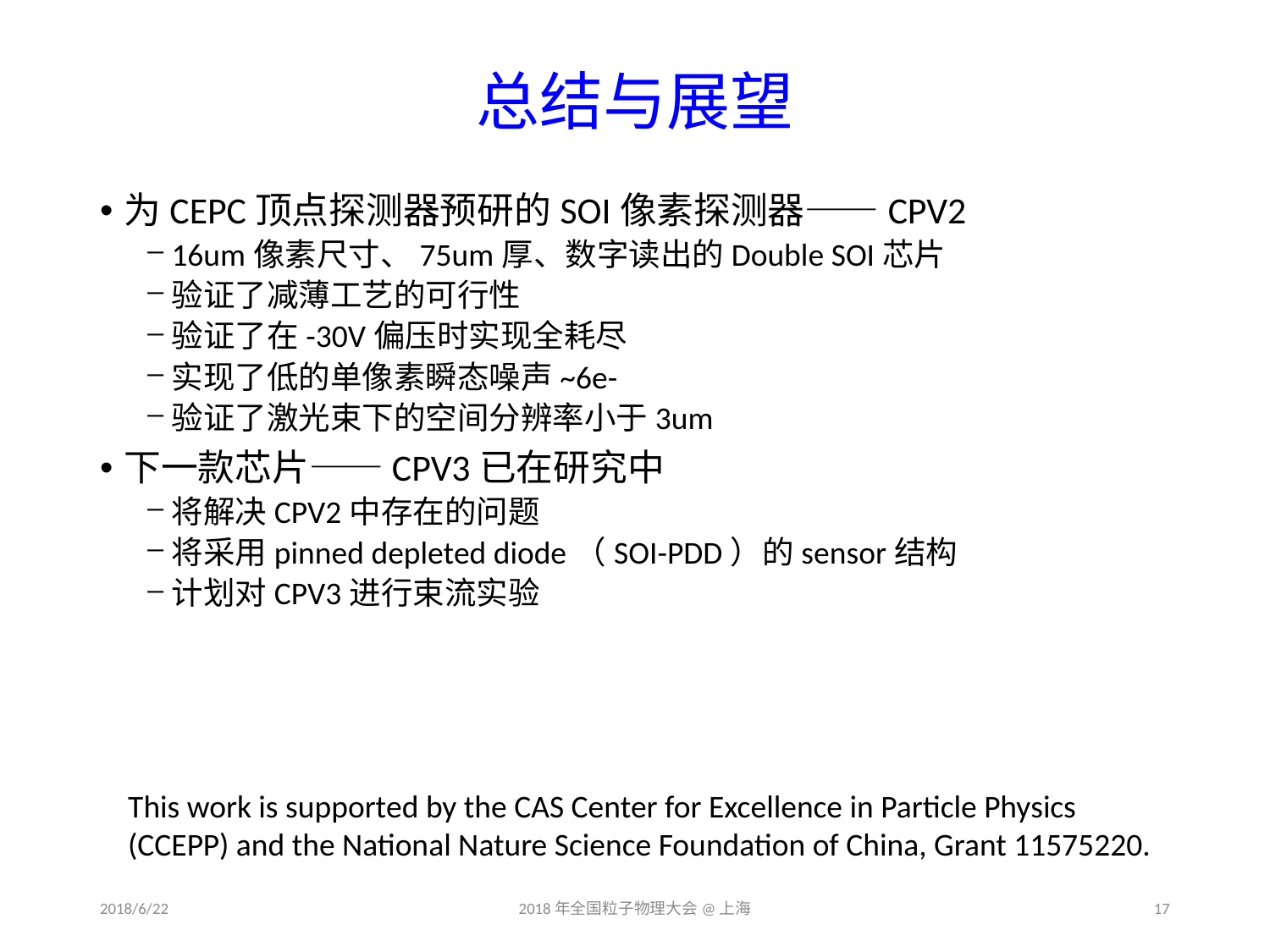

# 总结与展望
为CEPC顶点探测器预研的SOI像素探测器——CPV2
16um像素尺寸、75um厚、数字读出的Double SOI芯片
验证了减薄工艺的可行性
验证了在-30V偏压时实现全耗尽
实现了低的单像素瞬态噪声~6e-
验证了激光束下的空间分辨率小于3um
下一款芯片——CPV3已在研究中
将解决CPV2中存在的问题
将采用pinned depleted diode（SOI-PDD）的sensor结构
计划对CPV3进行束流实验
This work is supported by the CAS Center for Excellence in Particle Physics (CCEPP) and the National Nature Science Foundation of China, Grant 11575220.
2018/6/22
2018年全国粒子物理大会@上海
17